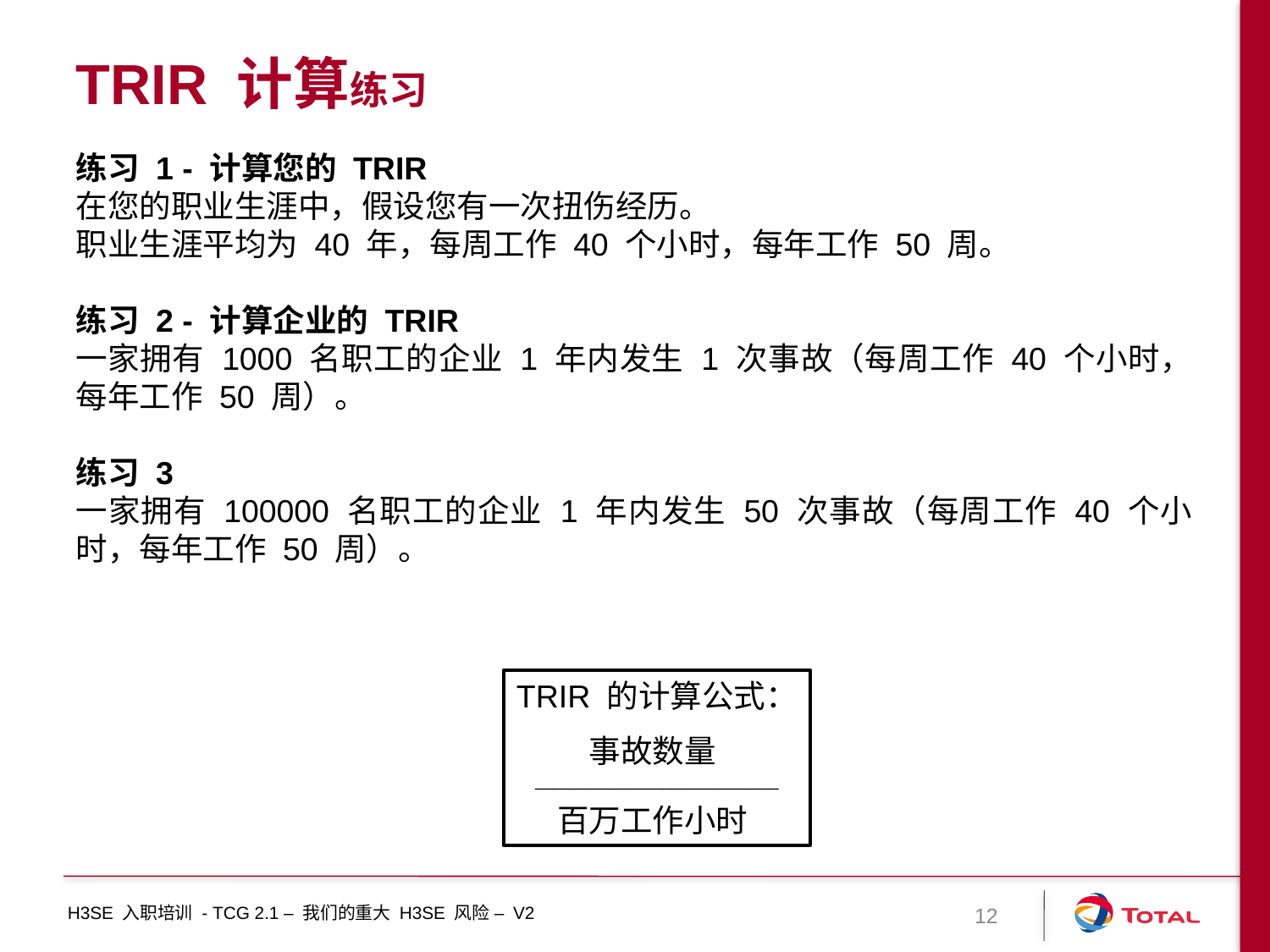

TRIR 计算练习
练习 1 - 计算您的 TRIR
在您的职业生涯中，假设您有一次扭伤经历。
职业生涯平均为 40 年，每周工作 40 个小时，每年工作 50 周。

练习 2 - 计算企业的 TRIR
一家拥有 1000 名职工的企业 1 年内发生 1 次事故（每周工作 40 个小时，每年工作 50 周）。

练习 3
一家拥有 100000 名职工的企业 1 年内发生 50 次事故（每周工作 40 个小时，每年工作 50 周）。
TRIR 的计算公式：

事故数量
_________________________
百万工作小时
12
H3SE 入职培训 - TCG 2.1 – 我们的重大 H3SE 风险 – V2